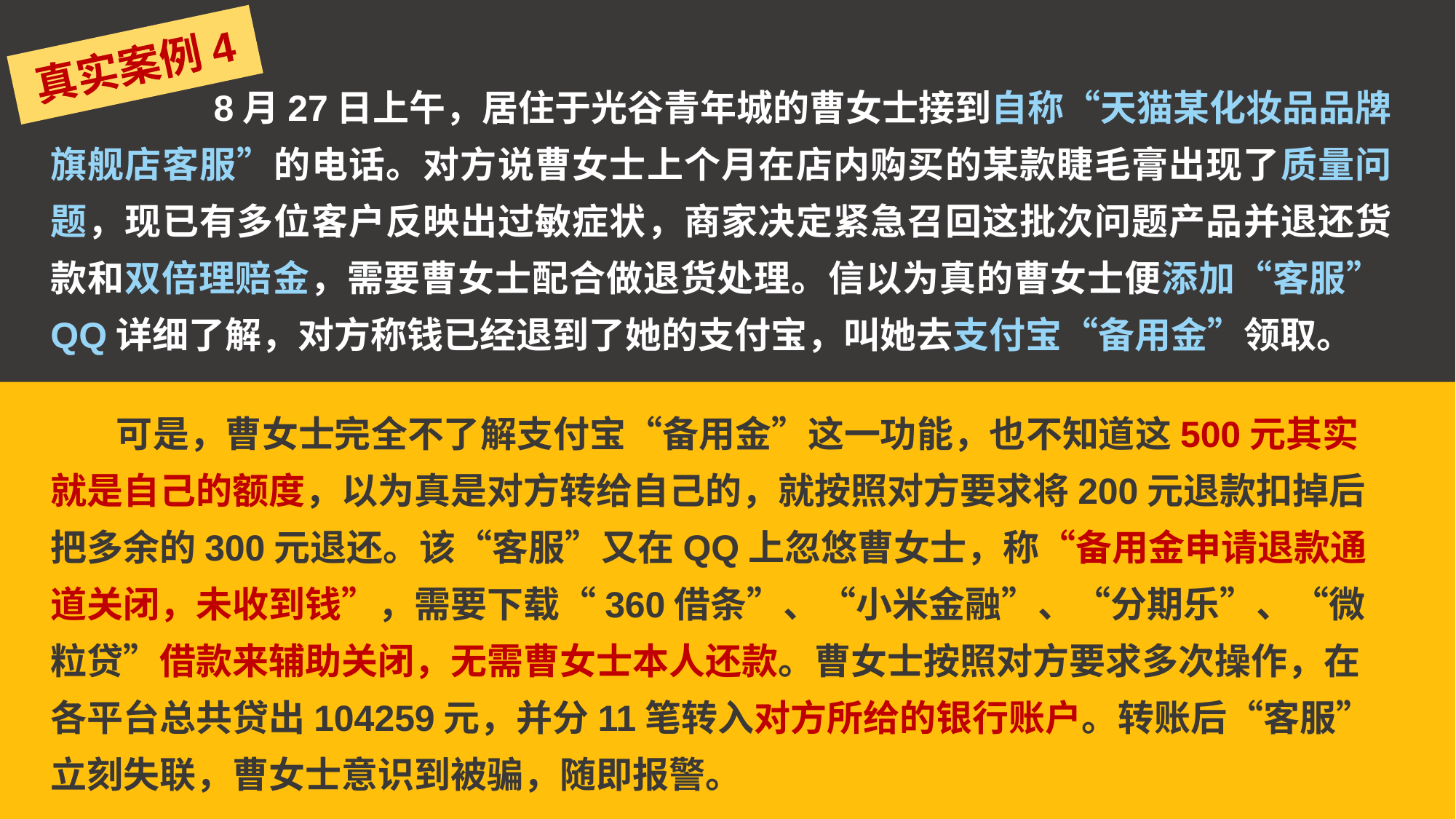

真实案例4
                8月27日上午，居住于光谷青年城的曹女士接到自称“天猫某化妆品品牌旗舰店客服”的电话。对方说曹女士上个月在店内购买的某款睫毛膏出现了质量问题，现已有多位客户反映出过敏症状，商家决定紧急召回这批次问题产品并退还货款和双倍理赔金，需要曹女士配合做退货处理。信以为真的曹女士便添加“客服”QQ详细了解，对方称钱已经退到了她的支付宝，叫她去支付宝“备用金”领取。

       可是，曹女士完全不了解支付宝“备用金”这一功能，也不知道这500元其实就是自己的额度，以为真是对方转给自己的，就按照对方要求将200元退款扣掉后把多余的300元退还。该“客服”又在QQ上忽悠曹女士，称“备用金申请退款通道关闭，未收到钱”，需要下载“360借条”、“小米金融”、“分期乐”、“微粒贷”借款来辅助关闭，无需曹女士本人还款。曹女士按照对方要求多次操作，在各平台总共贷出104259元，并分11笔转入对方所给的银行账户。转账后“客服”立刻失联，曹女士意识到被骗，随即报警。